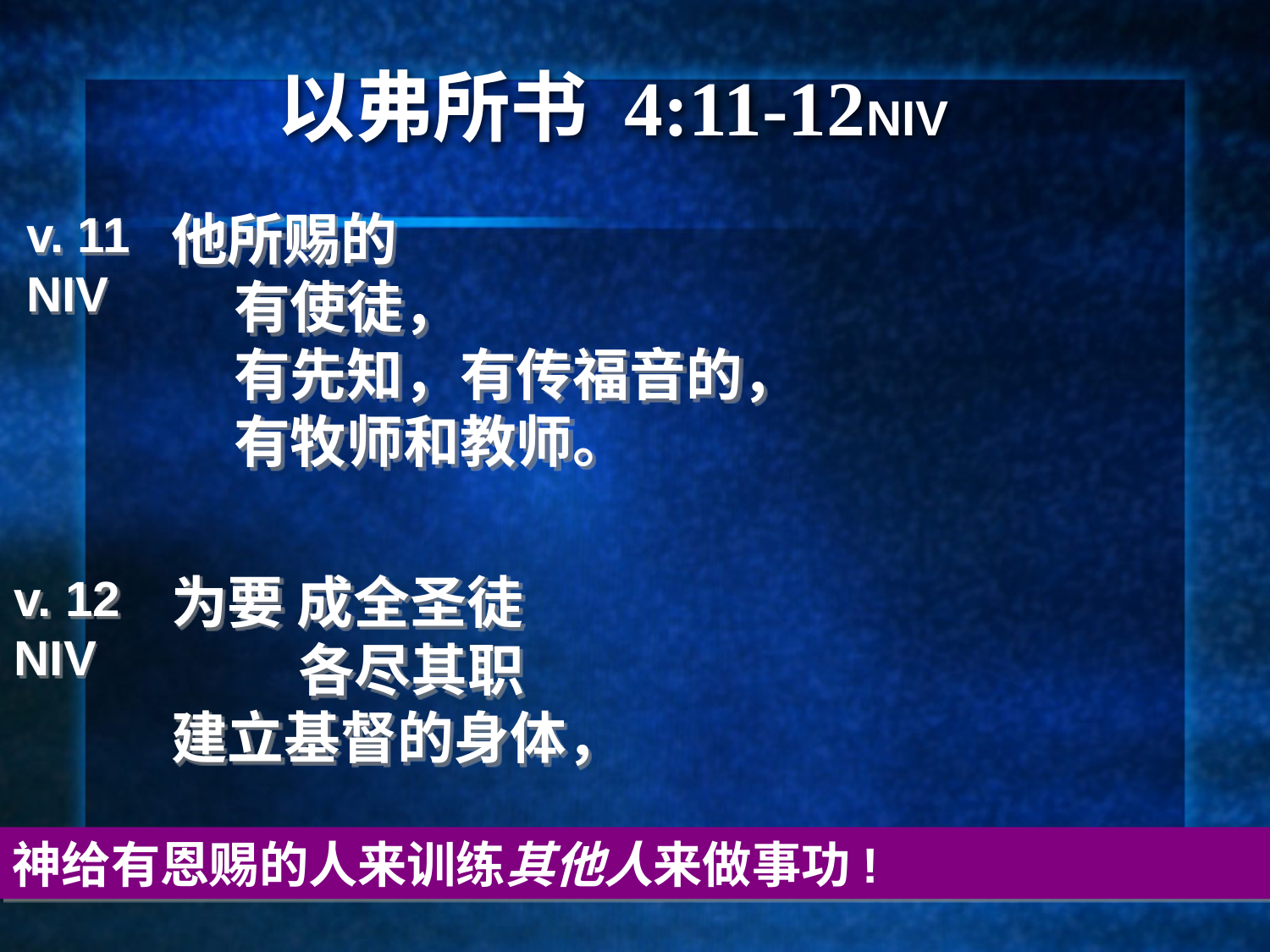

以弗所书 4:11-12NIV
v. 11
NIV
他所赐的
	有使徒，
	有先知，有传福音的，
	有牧师和教师。
v. 12
NIV
为要 成全圣徒
	各尽其职
建立基督的身体，
神给有恩赐的人来训练其他人来做事功!